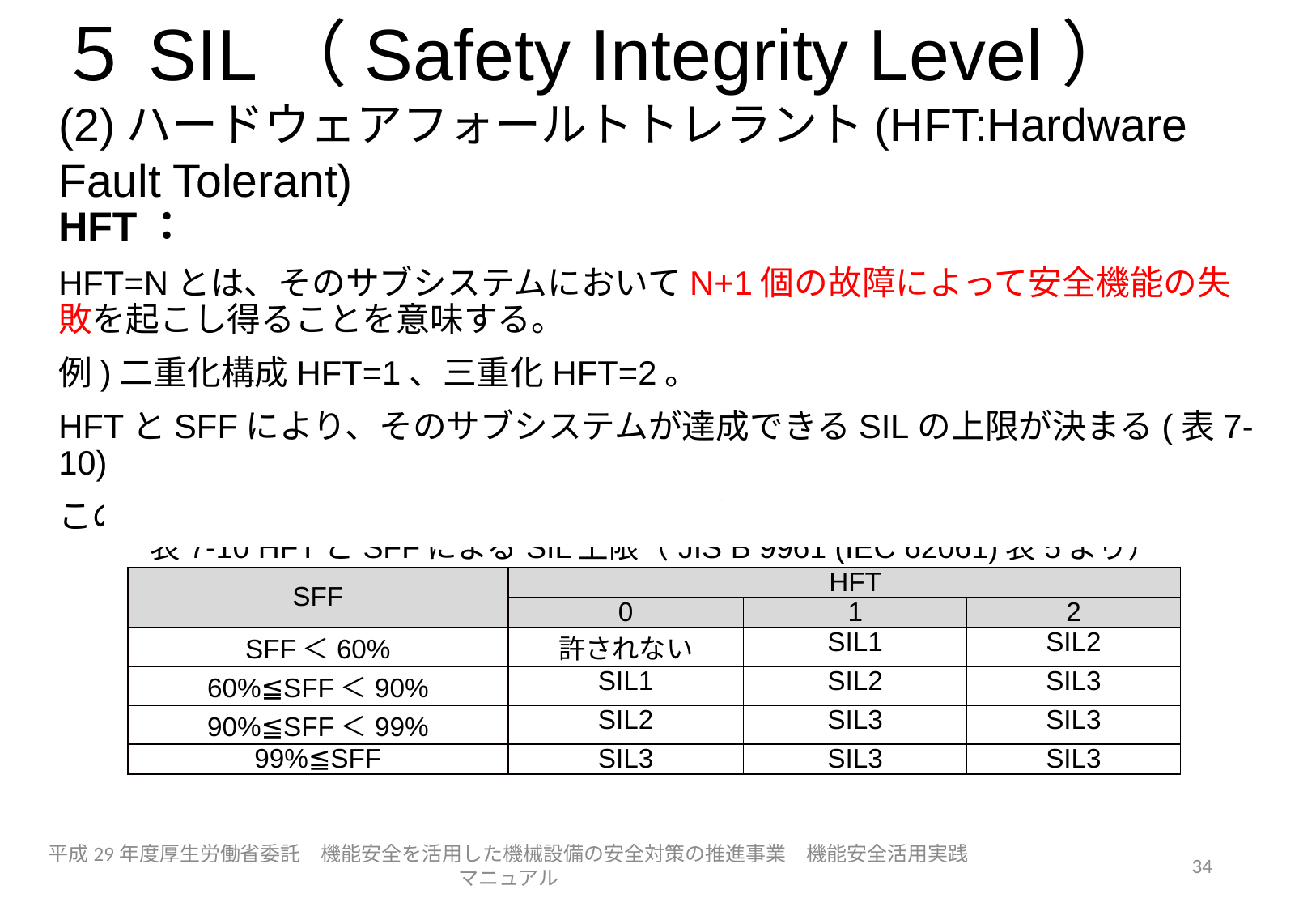

# ５SIL（Safety Integrity Level） (2)ハードウェアフォールトトレラント(HFT:Hardware Fault Tolerant)
HFT：
HFT=Nとは、そのサブシステムにおいてN+1個の故障によって安全機能の失敗を起こし得ることを意味する。
例)二重化構成HFT=1、三重化HFT=2。
HFTとSFFにより、そのサブシステムが達成できるSILの上限が決まる(表7-10)
この表によるSIL上限は、PFHDの値に優先する。
| 表7-10 HFTとSFFによるSIL上限（JIS B 9961 (IEC 62061)表5より） |  |  |  |
| --- | --- | --- | --- |
| SFF |  | HFT |  |
|  | 0 | 1 | 2 |
| SFF＜60% | 許されない | SIL1 | SIL2 |
| 60%≦SFF＜90% | SIL1 | SIL2 | SIL3 |
| 90%≦SFF＜99% | SIL2 | SIL3 | SIL3 |
| 99%≦SFF | SIL3 | SIL3 | SIL3 |
平成29年度厚生労働省委託　機能安全を活用した機械設備の安全対策の推進事業　機能安全活用実践マニュアル
34